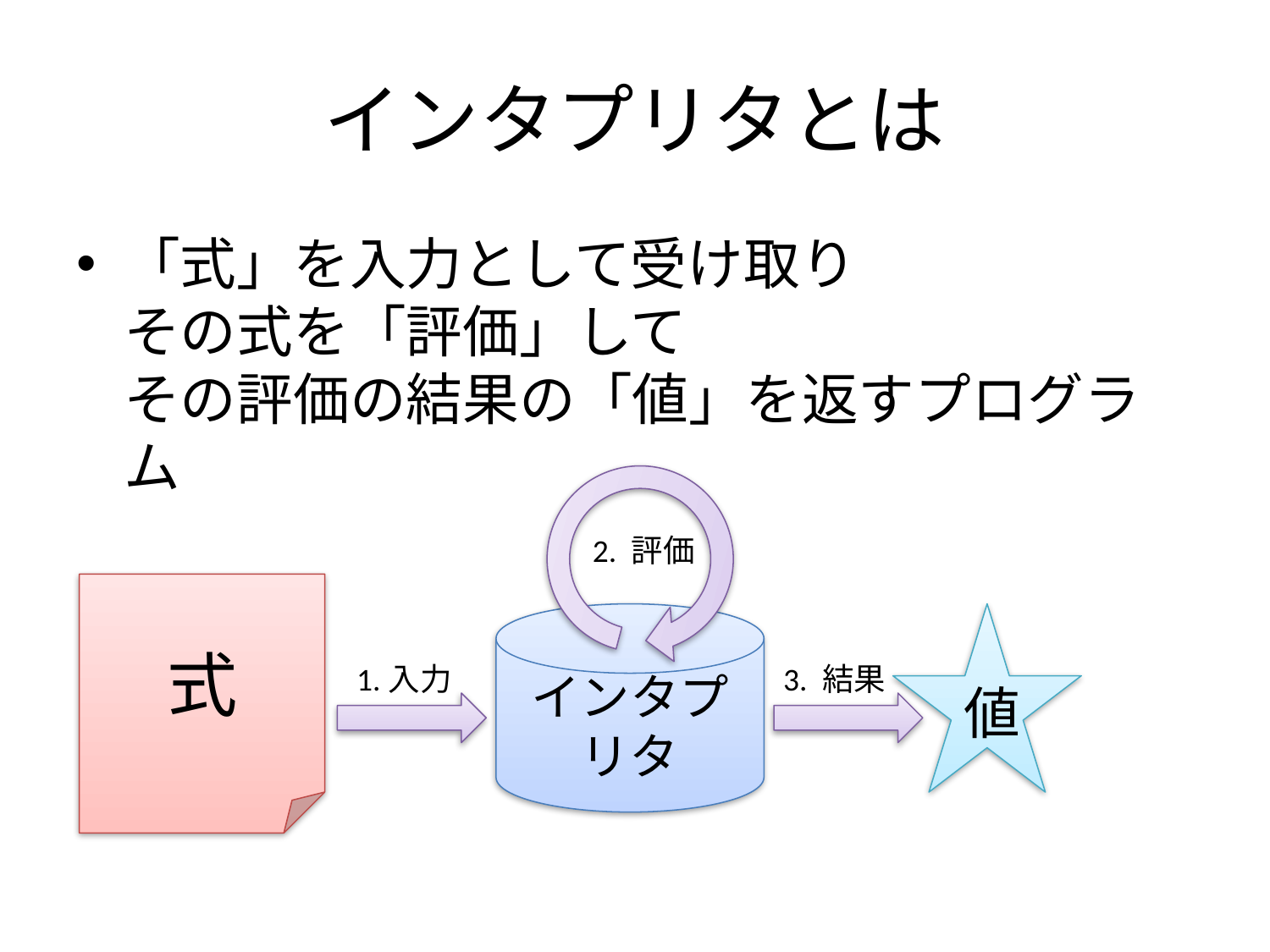

# インタプリタとは
「式」を入力として受け取り
その式を「評価」して
その評価の結果の「値」を返すプログラム

2. 評価
式
インタプリタ
値
1.入力
3. 結果